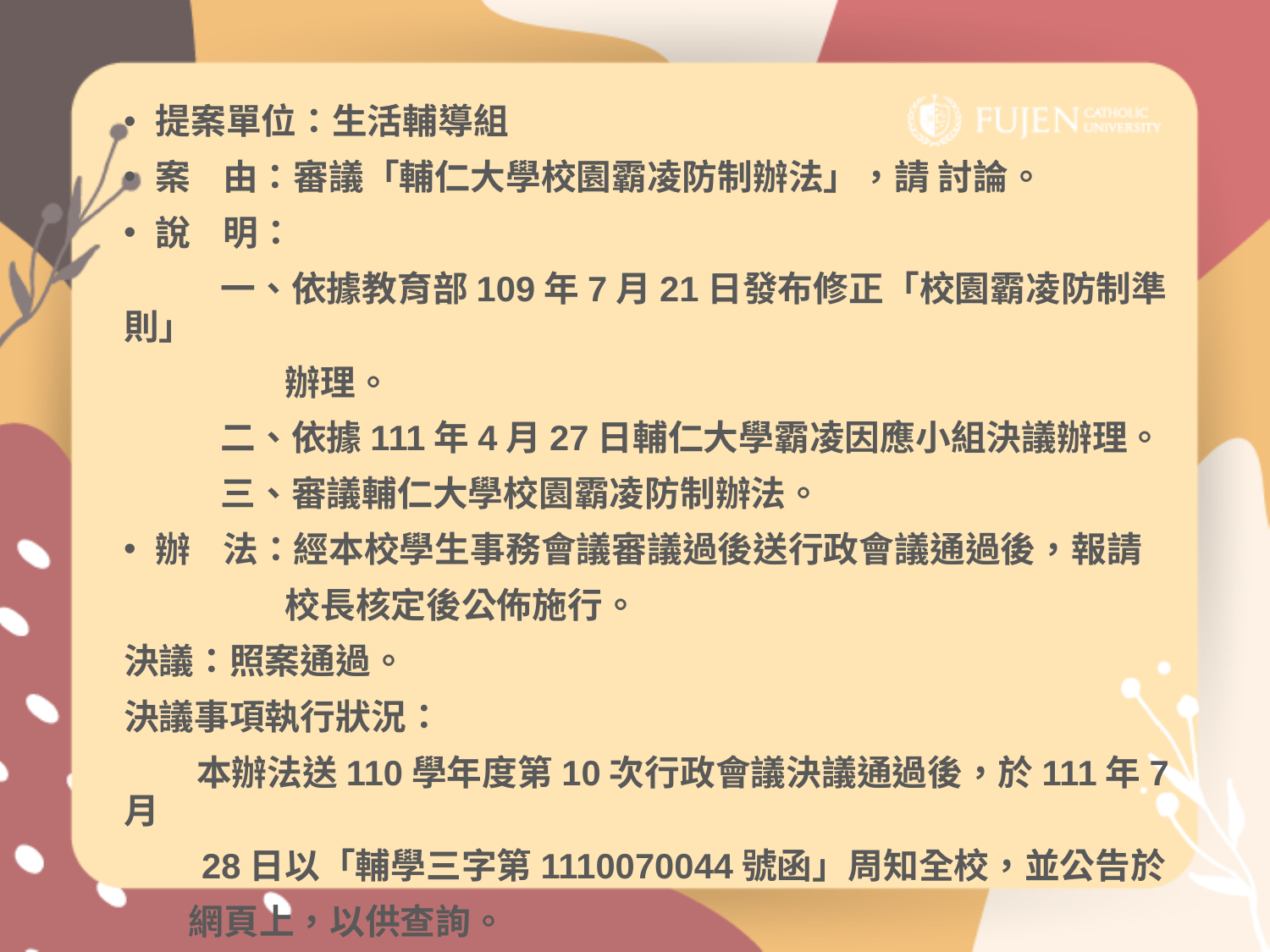

提案單位：生活輔導組
案    由：審議「輔仁大學校園霸凌防制辦法」，請 討論。
說    明：
           一、依據教育部109年7月21日發布修正「校園霸凌防制準則」
                   辦理。
           二、依據111年4月27日輔仁大學霸凌因應小組決議辦理。
           三、審議輔仁大學校園霸凌防制辦法。
辦    法：經本校學生事務會議審議過後送行政會議通過後，報請
                   校長核定後公佈施行。
決議：照案通過。
決議事項執行狀況：
        本辦法送110學年度第10次行政會議決議通過後，於111年7月
        28日以「輔學三字第1110070044號函」周知全校，並公告於
       網頁上，以供查詢。